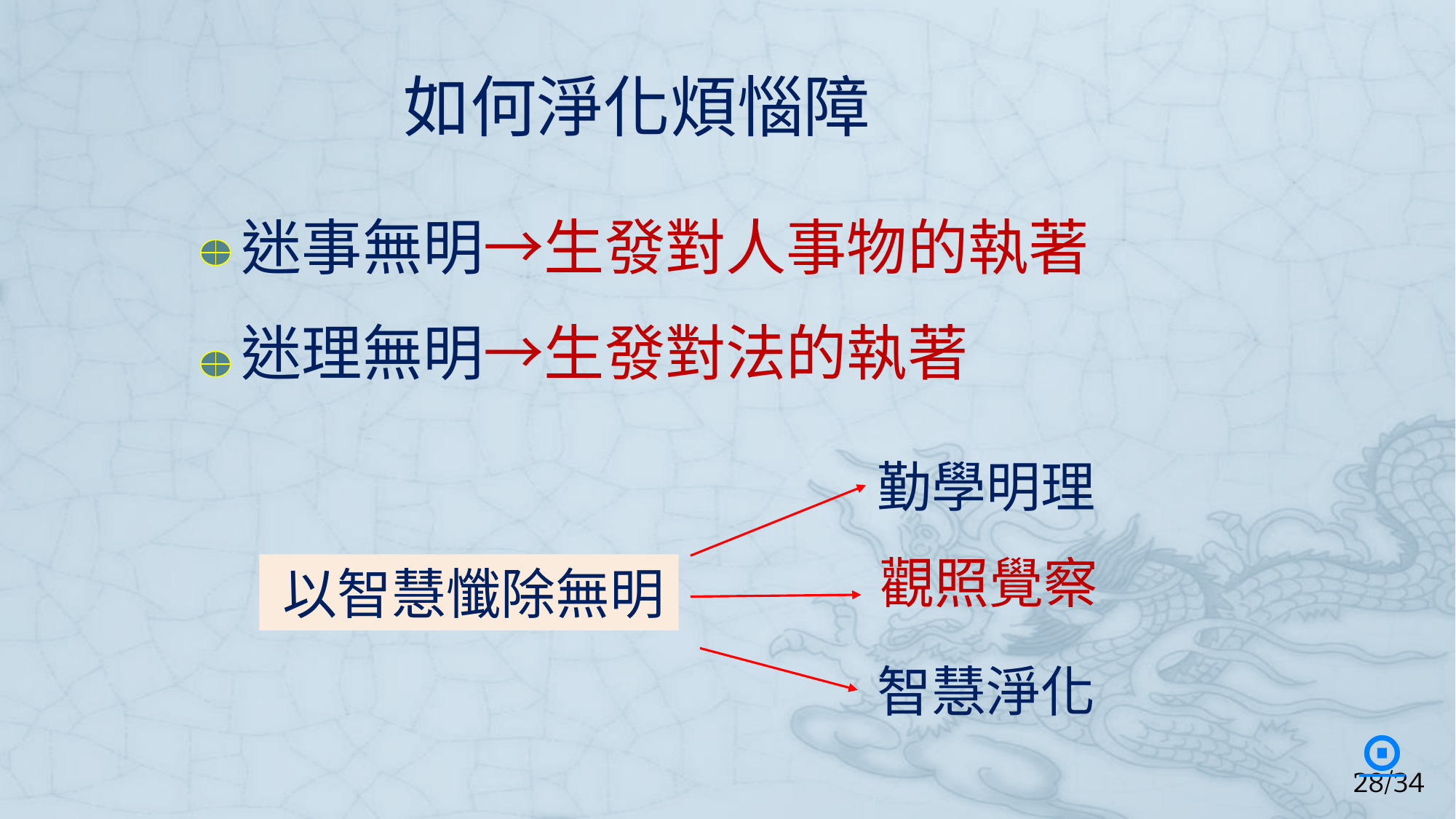

# 如何淨化煩惱障
迷事無明→生發對人事物的執著

迷理無明→生發對法的執著

勤學明理
 觀照覺察
 以智慧懺除無明
 智慧淨化
⊙
28/34